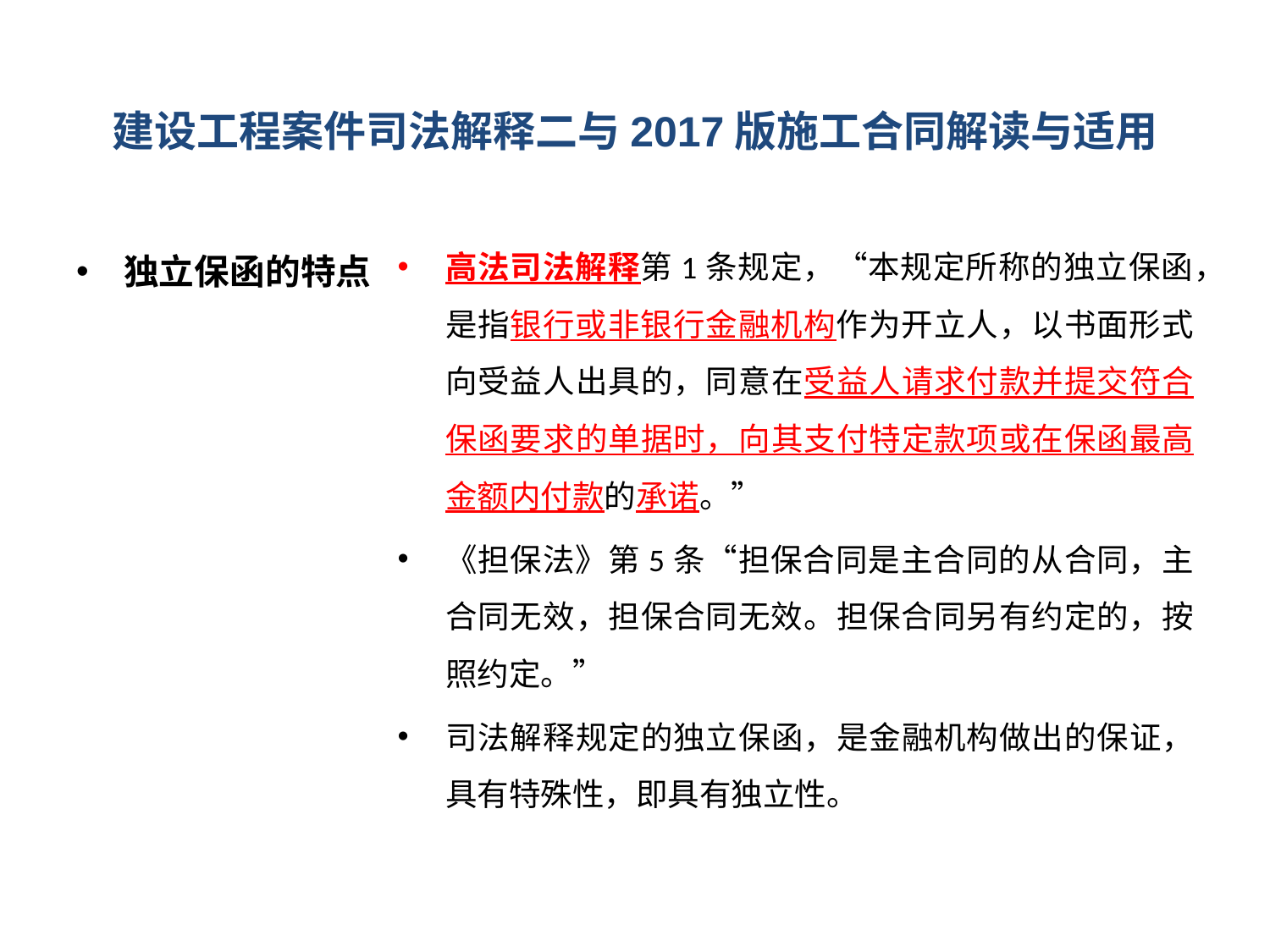

# 建设工程案件司法解释二与2017版施工合同解读与适用
独立保函的特点

高法司法解释第1条规定，“本规定所称的独立保函，是指银行或非银行金融机构作为开立人，以书面形式向受益人出具的，同意在受益人请求付款并提交符合保函要求的单据时，向其支付特定款项或在保函最高金额内付款的承诺。”
《担保法》第5条“担保合同是主合同的从合同，主合同无效，担保合同无效。担保合同另有约定的，按照约定。”
司法解释规定的独立保函，是金融机构做出的保证，具有特殊性，即具有独立性。

25